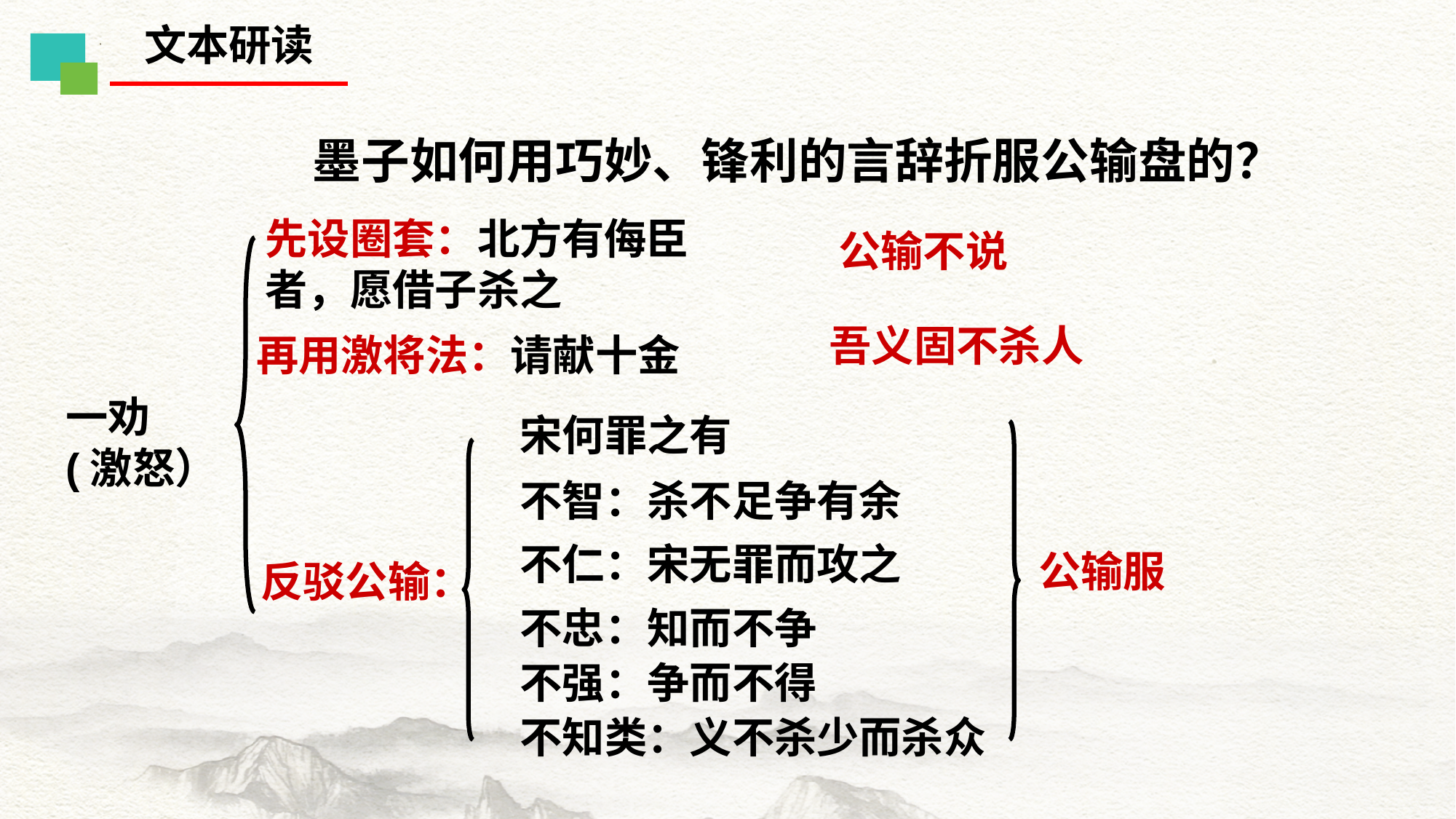

文本研读

      墨子如何用巧妙、锋利的言辞折服公输盘的？
先设圈套：北方有侮臣者，愿借子杀之
公输不说

吾义固不杀人
再用激将法：请献十金
一劝
(激怒）
宋何罪之有

不智：杀不足争有余
不仁：宋无罪而攻之
公输服
反驳公输：
不忠：知而不争
不强：争而不得
不知类：义不杀少而杀众